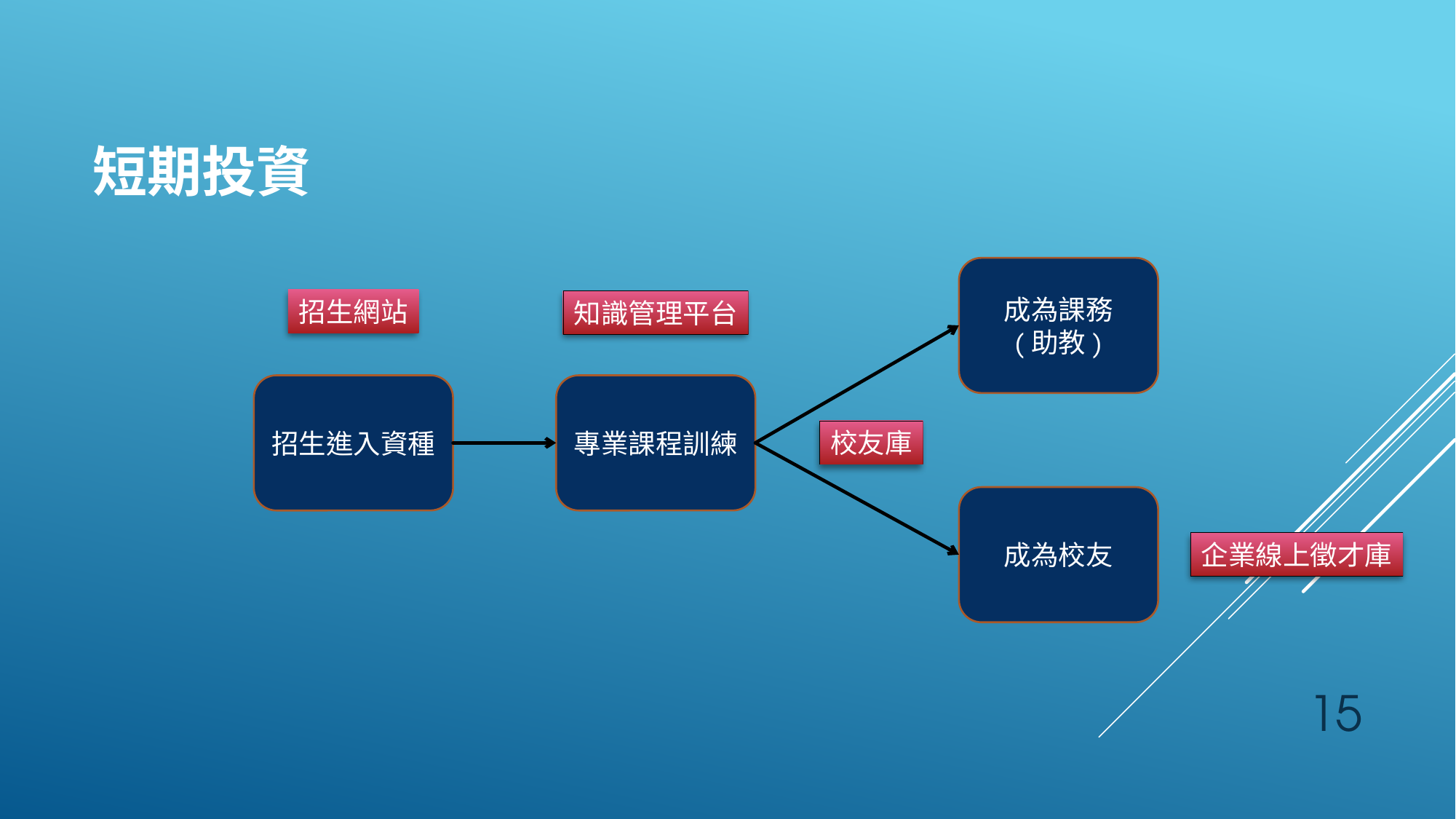

# 短期投資
成為課務
(助教)
招生網站
知識管理平台
招生進入資種
專業課程訓練
校友庫
成為校友
企業線上徵才庫
15